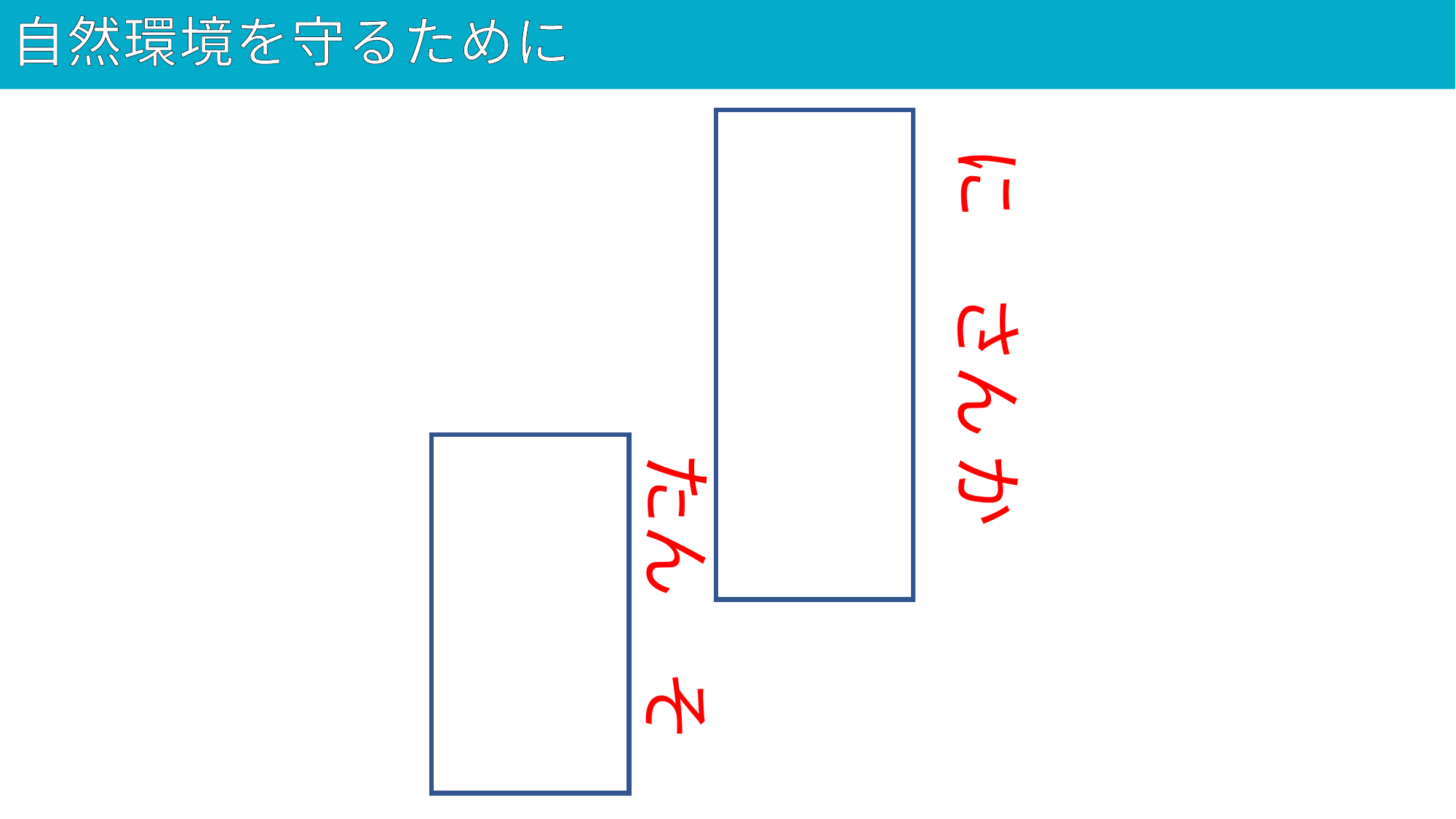

# 自然環境を守るために
44
二酸化

に　さん か
炭素

たん　そ